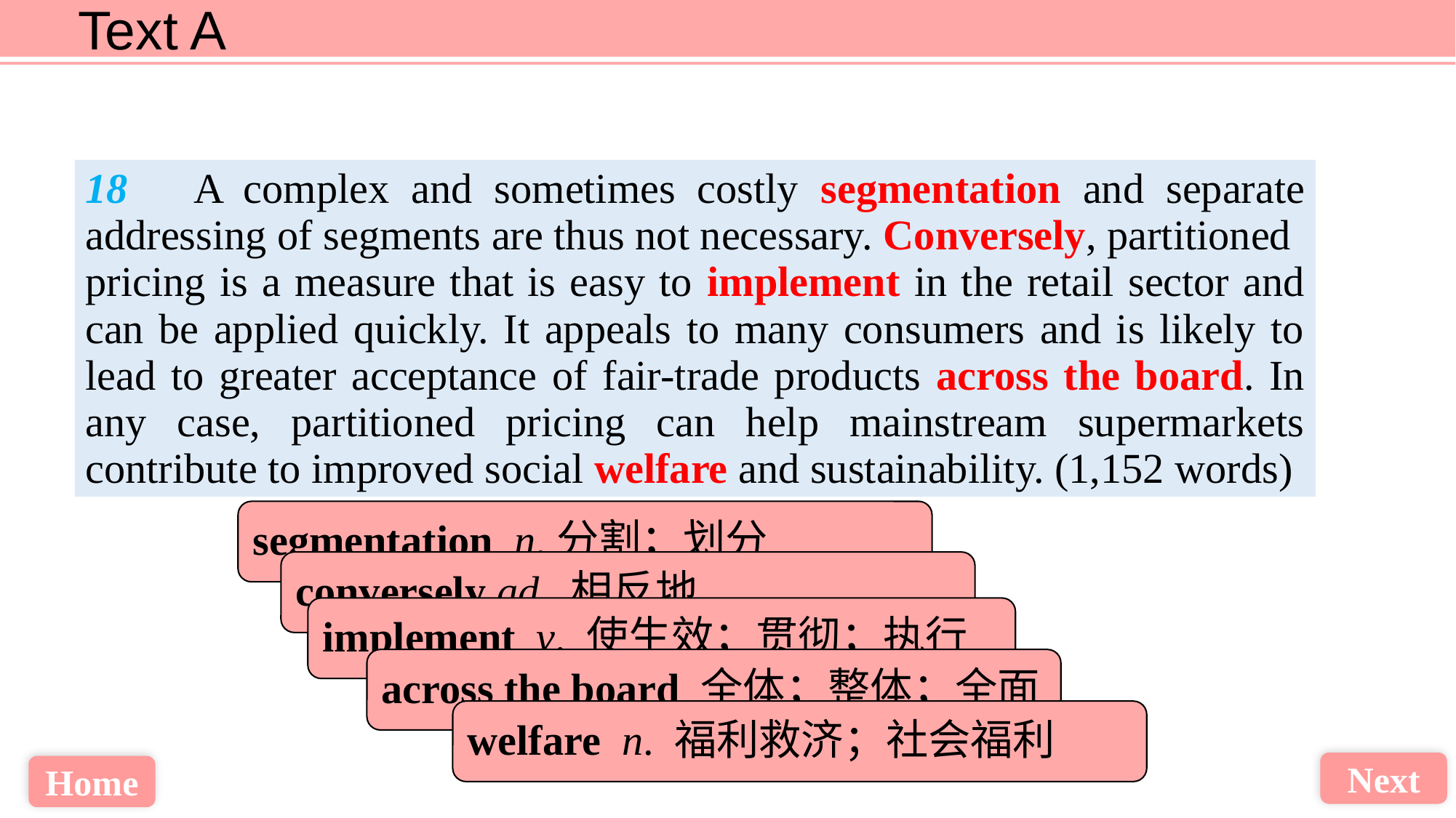

18   A complex and sometimes costly segmentation and separate addressing of segments are thus not necessary. Conversely, partitioned
pricing is a measure that is easy to implement in the retail sector and can be applied quickly. It appeals to many consumers and is likely to lead to greater acceptance of fair-trade products across the board. In any case, partitioned pricing can help mainstream supermarkets contribute to improved social welfare and sustainability. (1,152 words)

segmentation  n.分割；划分
conversely ad. 相反地
implement  v. 使生效；贯彻；执行
across the board 全体；整体；全面
welfare  n. 福利救济；社会福利
Next